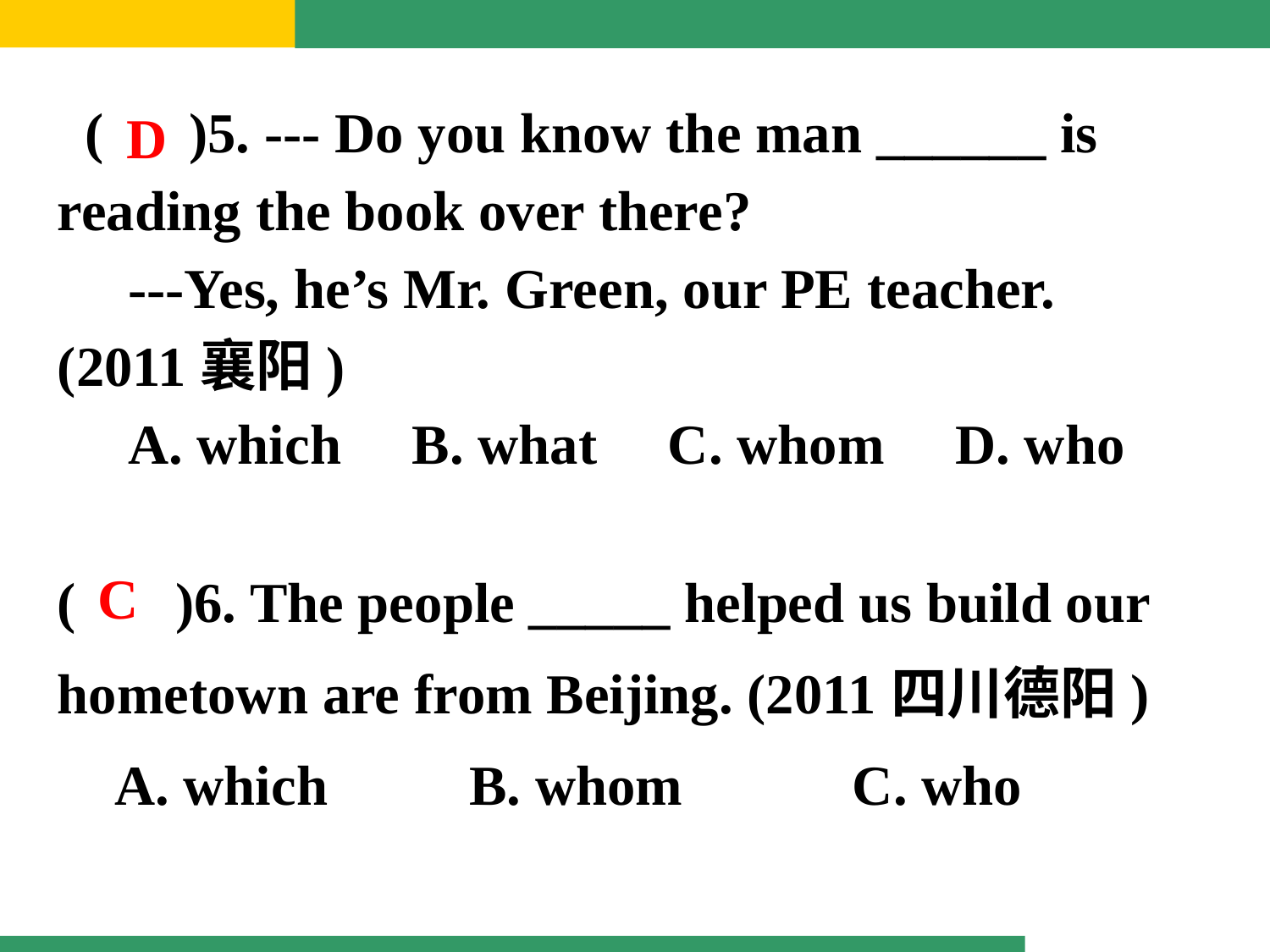

(      )5. --- Do you know the man ______ is reading the book over there?
   ---Yes, he’s Mr. Green, our PE teacher. (2011襄阳)
   A. which     B. what     C. whom     D. who
D
(       )6. The people _____ helped us build our hometown are from Beijing. (2011四川德阳)
    A. which          B. whom            C. who
C